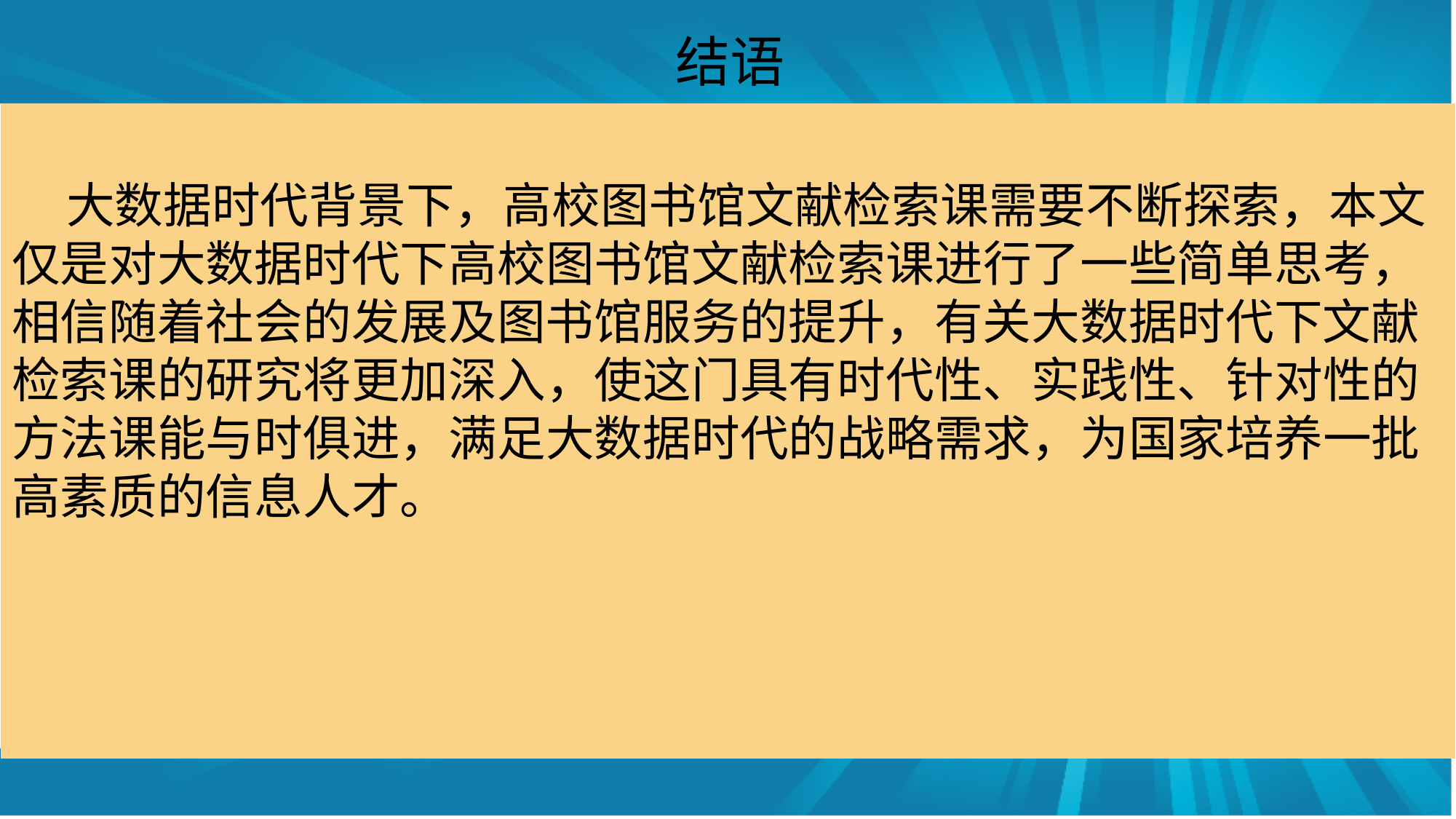

结语

　　大数据时代背景下，高校图书馆文献检索课需要不断探索，本文仅是对大数据时代下高校图书馆文献检索课进行了一些简单思考，相信随着社会的发展及图书馆服务的提升，有关大数据时代下文献检索课的研究将更加深入，使这门具有时代性、实践性、针对性的方法课能与时俱进，满足大数据时代的战略需求，为国家培养一批高素质的信息人才。